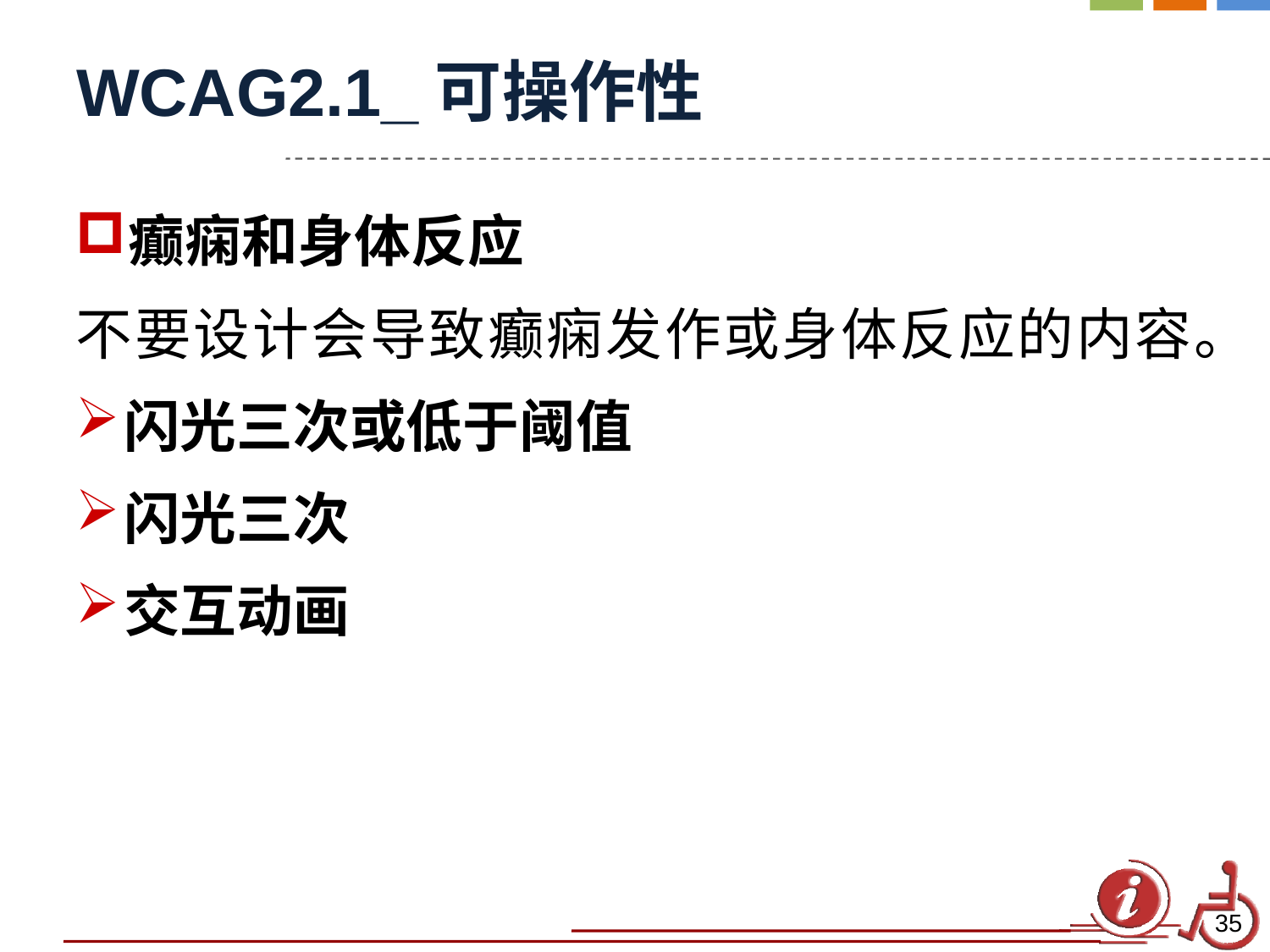

# WCAG2.1_可操作性
癫痫和身体反应
不要设计会导致癫痫发作或身体反应的内容。
闪光三次或低于阈值
闪光三次
交互动画

35